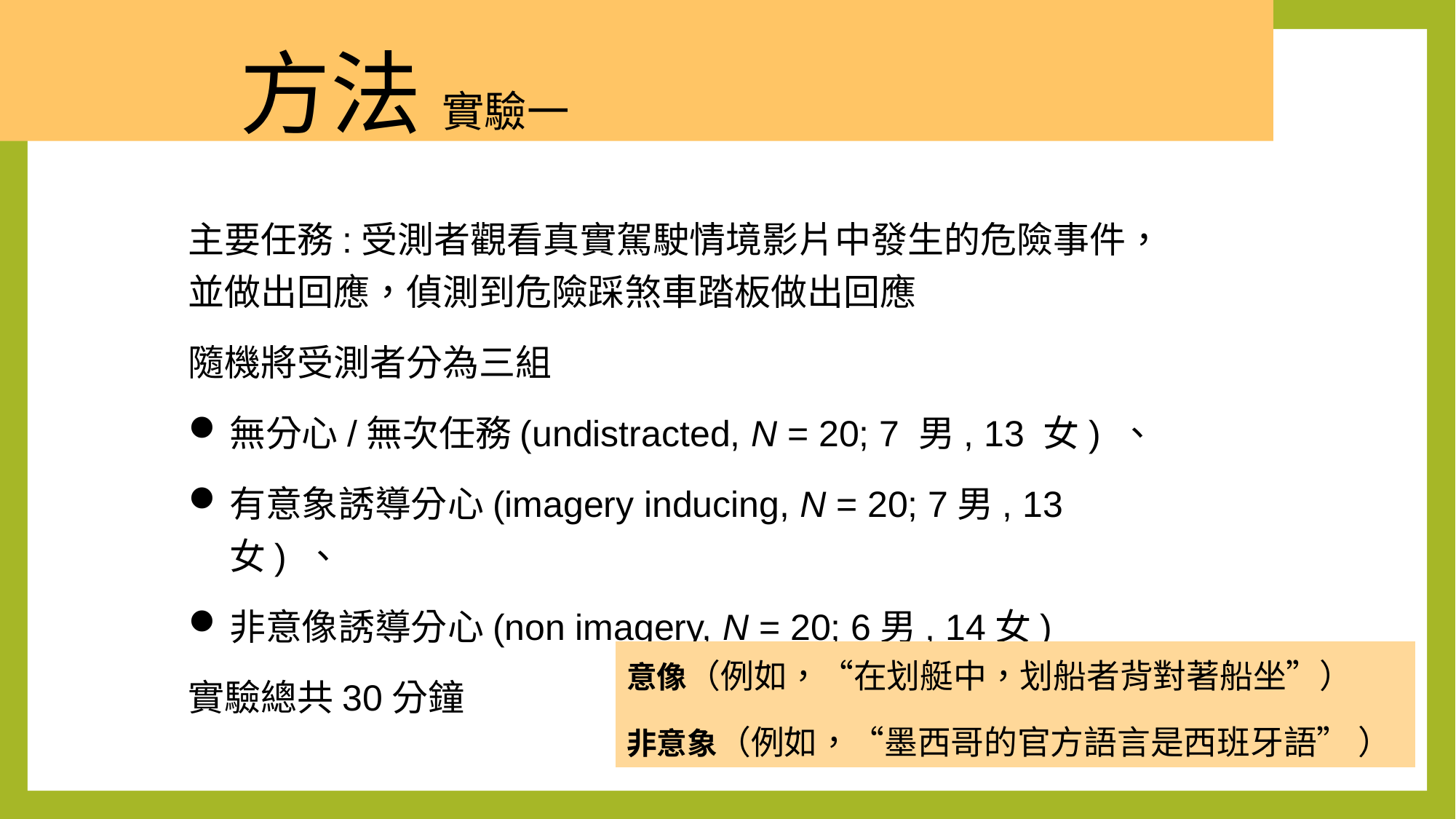

方法 實驗一
主要任務:受測者觀看真實駕駛情境影片中發生的危險事件，並做出回應，偵測到危險踩煞車踏板做出回應
隨機將受測者分為三組
無分心/無次任務(undistracted, N = 20; 7 男, 13 女) 、
有意象誘導分心(imagery inducing, N = 20; 7男, 13女) 、
非意像誘導分心(non imagery, N = 20; 6男, 14女)
實驗總共30分鐘
意像（例如，“在划艇中，划船者背對著船坐”）
非意象（例如，“墨西哥的官方語言是西班牙語” ）